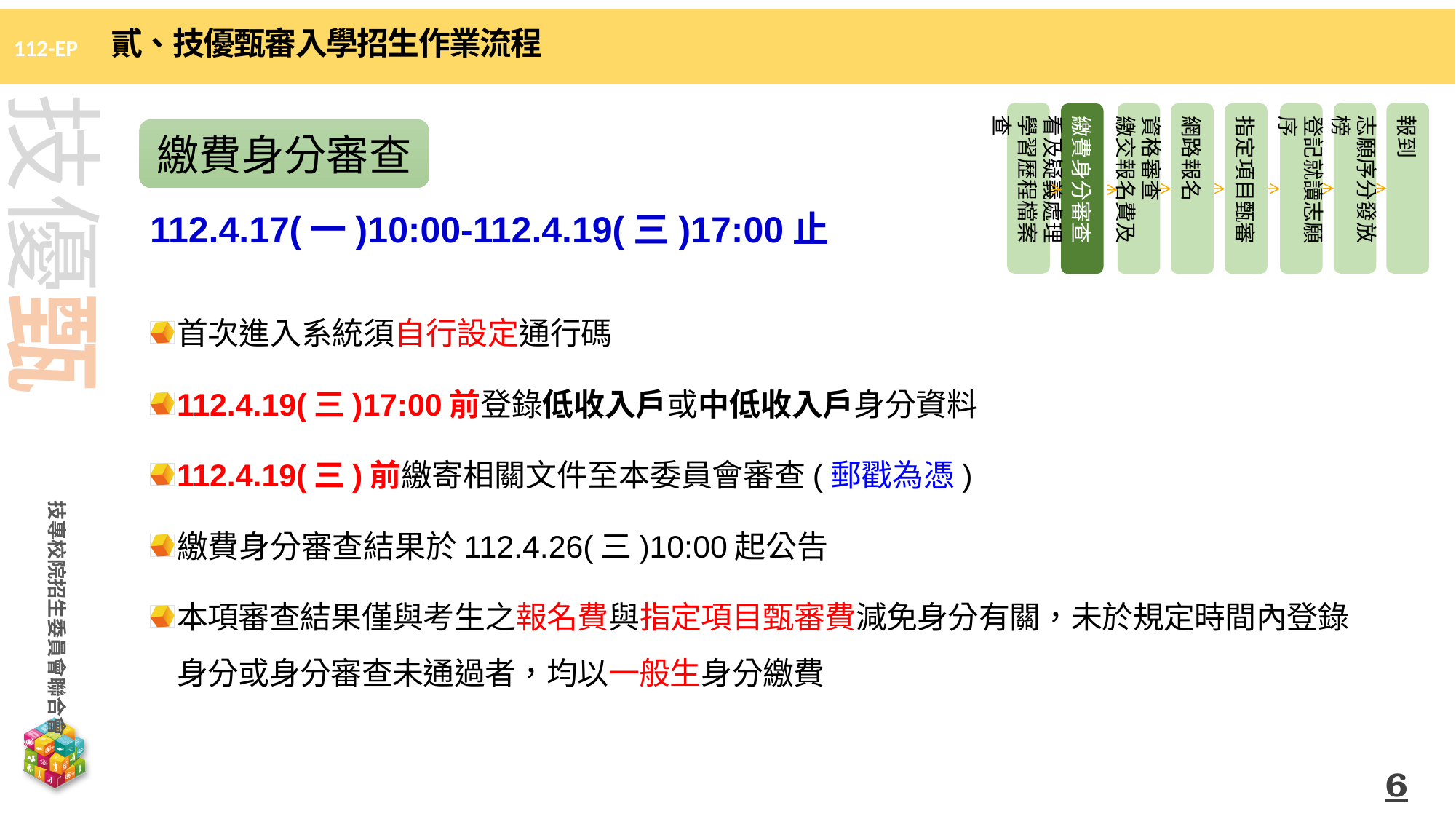

貳、技優甄審入學招生作業流程
看及疑義處理
學習歷程檔案查
志願序分發放榜
報到
資格審查
繳交報名費及
網路報名
指定項目甄審
登記就讀志願序
繳費身分審查
繳費身分審查
112.4.17(一)10:00-112.4.19(三)17:00止
首次進入系統須自行設定通行碼
112.4.19(三)17:00前登錄低收入戶或中低收入戶身分資料
112.4.19(三)前繳寄相關文件至本委員會審查(郵戳為憑)
繳費身分審查結果於112.4.26(三)10:00起公告
本項審查結果僅與考生之報名費與指定項目甄審費減免身分有關，未於規定時間內登錄身分或身分審查未通過者，均以一般生身分繳費